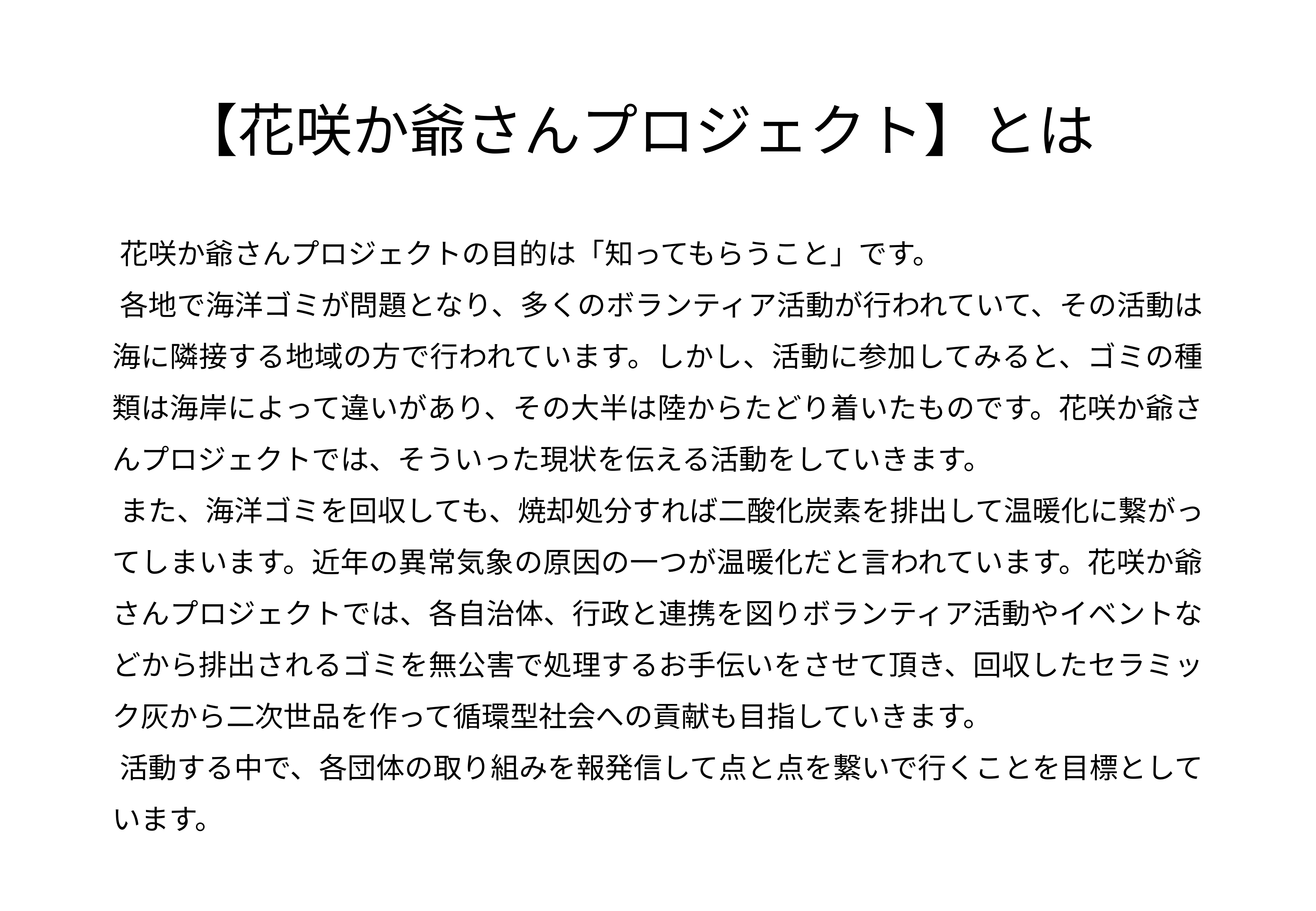

【花咲か爺さんプロジェクト】とは

花咲か爺さんプロジェクトの目的は「知ってもらうこと」です。
各地で海洋ゴミが問題となり、多くのボランティア活動が行われていて、その活動は海に隣接する地域の方で行われています。しかし、活動に参加してみると、ゴミの種類は海岸によって違いがあり、その大半は陸からたどり着いたものです。花咲か爺さんプロジェクトでは、そういった現状を伝える活動をしていきます。
また、海洋ゴミを回収しても、焼却処分すれば二酸化炭素を排出して温暖化に繋がってしまいます。近年の異常気象の原因の一つが温暖化だと言われています。花咲か爺さんプロジェクトでは、各自治体、行政と連携を図りボランティア活動やイベントなどから排出されるゴミを無公害で処理するお手伝いをさせて頂き、回収したセラミック灰から二次世品を作って循環型社会への貢献も目指していきます。
活動する中で、各団体の取り組みを報発信して点と点を繋いで行くことを目標としています。